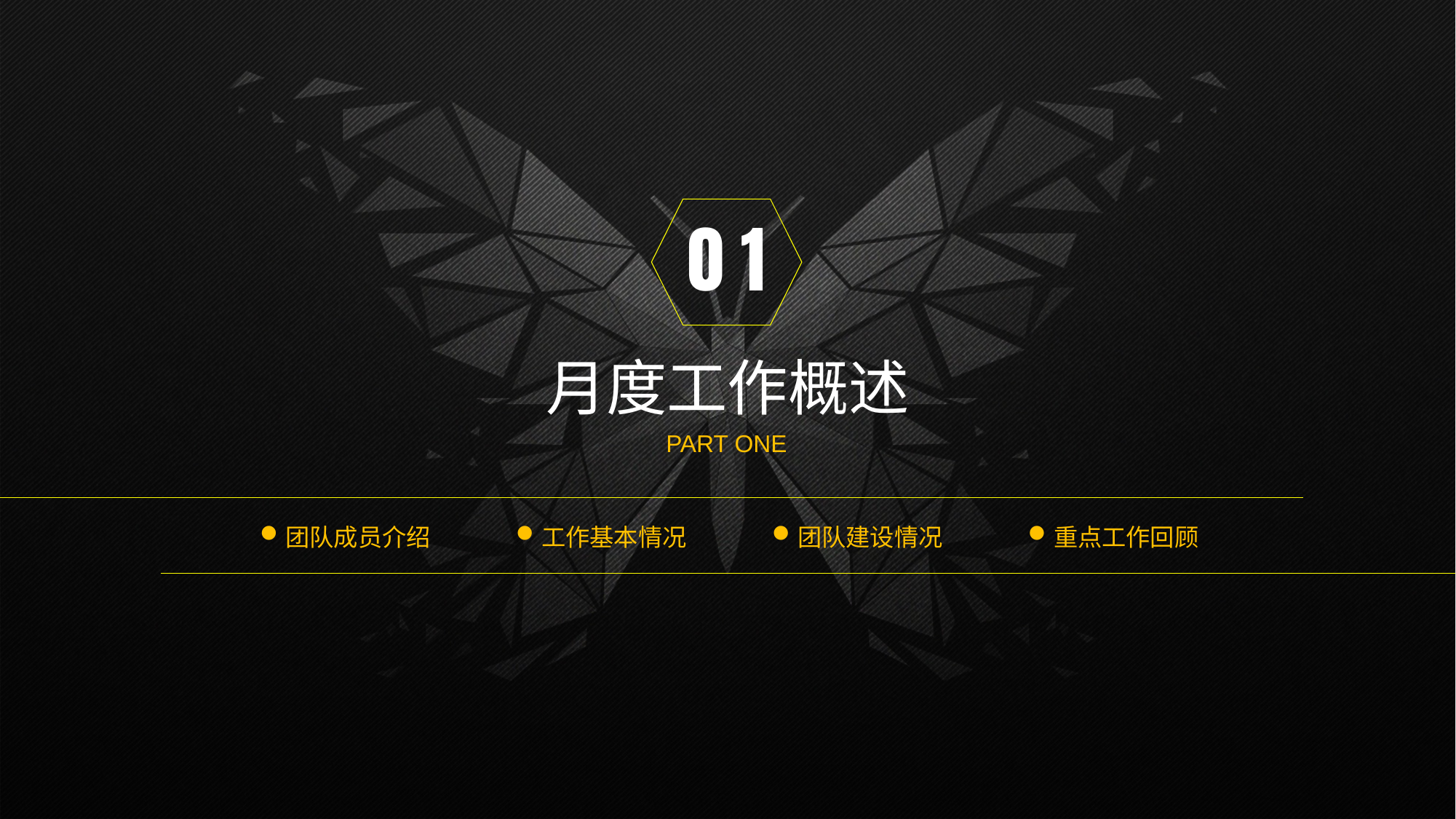

0 1
月度工作概述
PART ONE
团队成员介绍
工作基本情况
团队建设情况
重点工作回顾